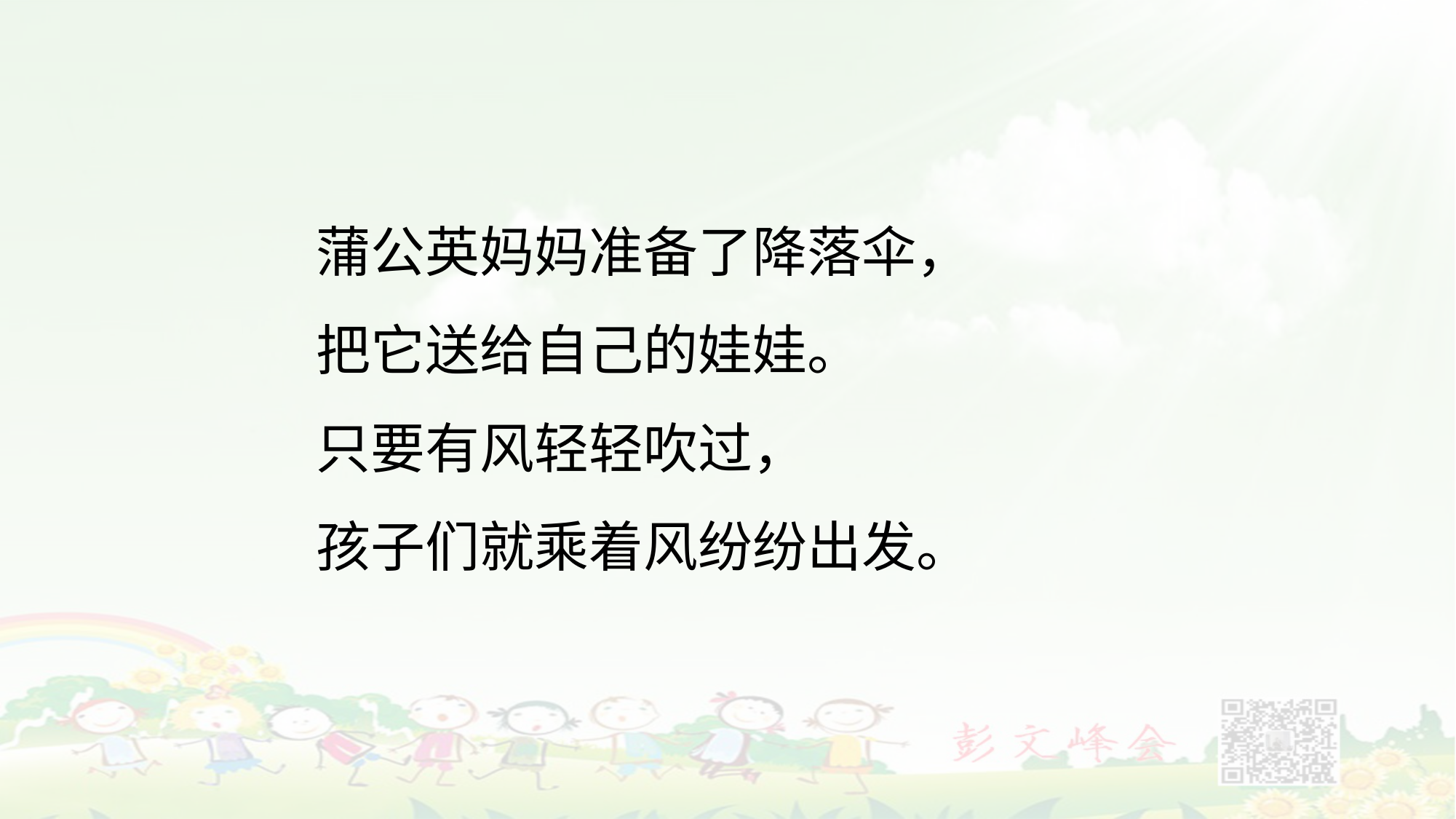

蒲公英妈妈准备了降落伞，
把它送给自己的娃娃。
只要有风轻轻吹过，
孩子们就乘着风纷纷出发。